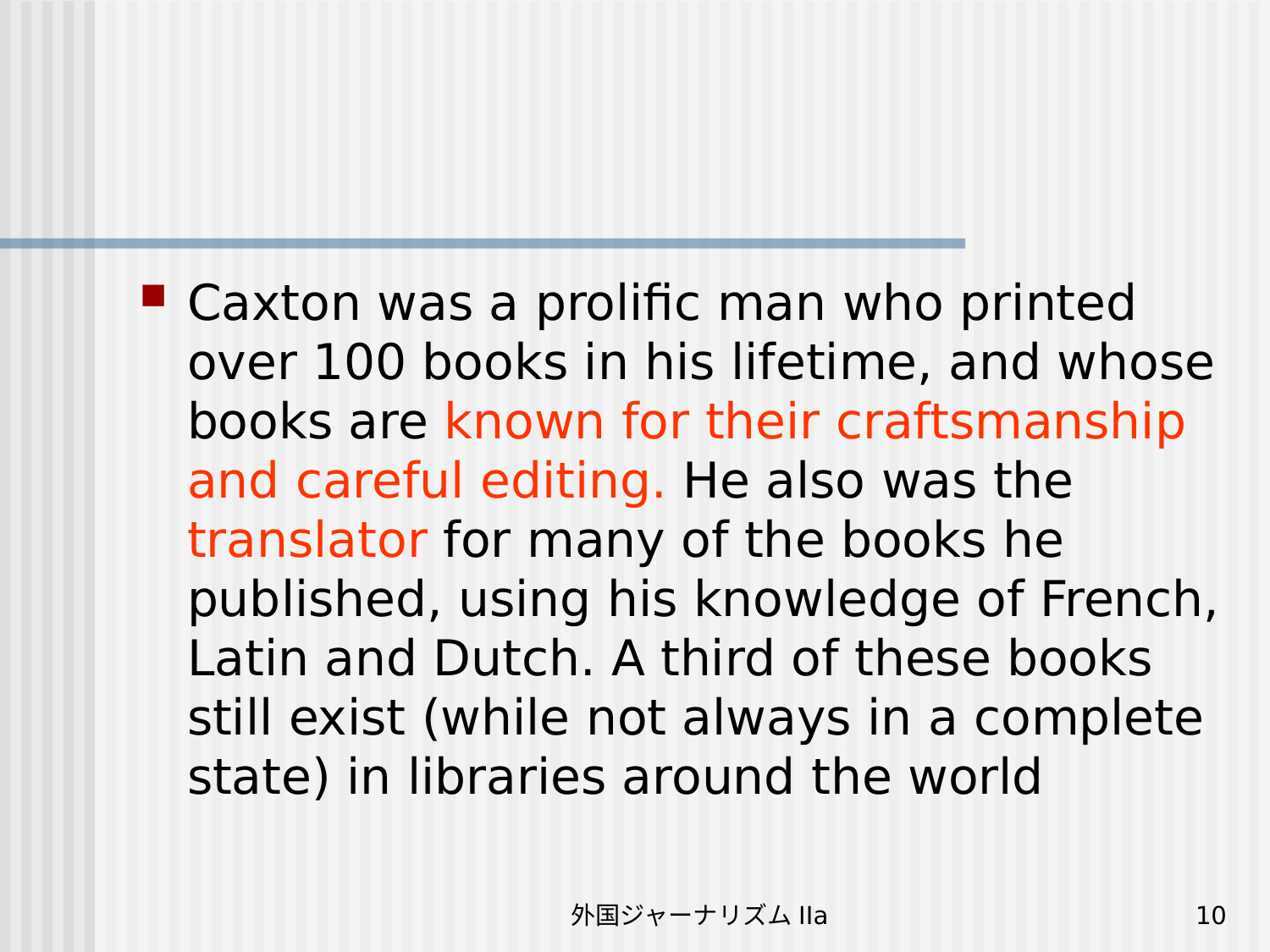

#
Caxton was a prolific man who printed over 100 books in his lifetime, and whose books are known for their craftsmanship and careful editing. He also was the translator for many of the books he published, using his knowledge of French, Latin and Dutch. A third of these books still exist (while not always in a complete state) in libraries around the world
外国ジャーナリズムIIa
10